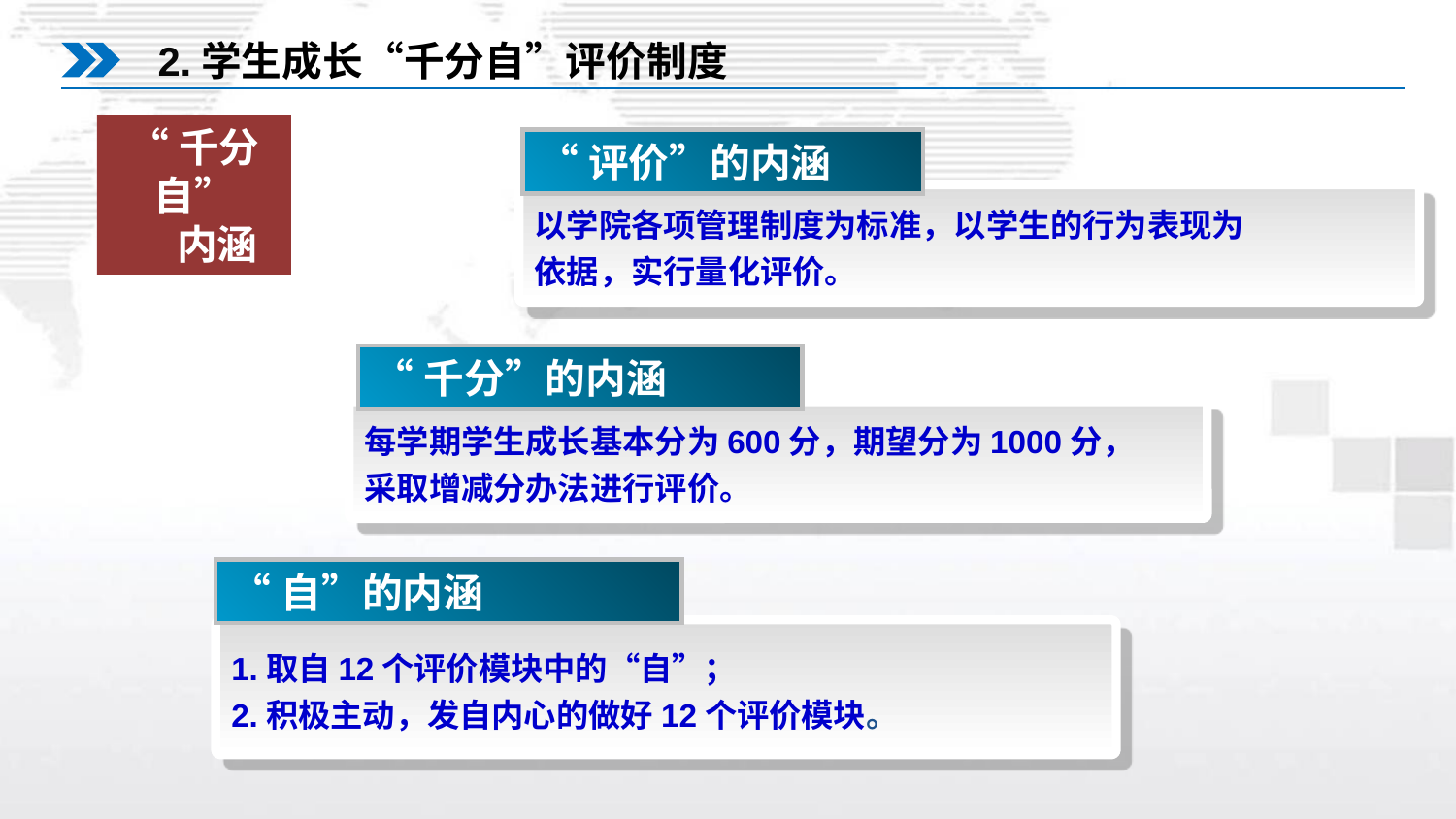

2.学生成长“千分自”评价制度

“千分自”
    内涵
“评价”的内涵
以学院各项管理制度为标准，以学生的行为表现为
依据，实行量化评价。
“千分”的内涵
每学期学生成长基本分为600分，期望分为1000分，
采取增减分办法进行评价。
“自”的内涵
1.取自12个评价模块中的“自”；
2.积极主动，发自内心的做好12个评价模块。
www.themegallery.com
www.themegallery.com